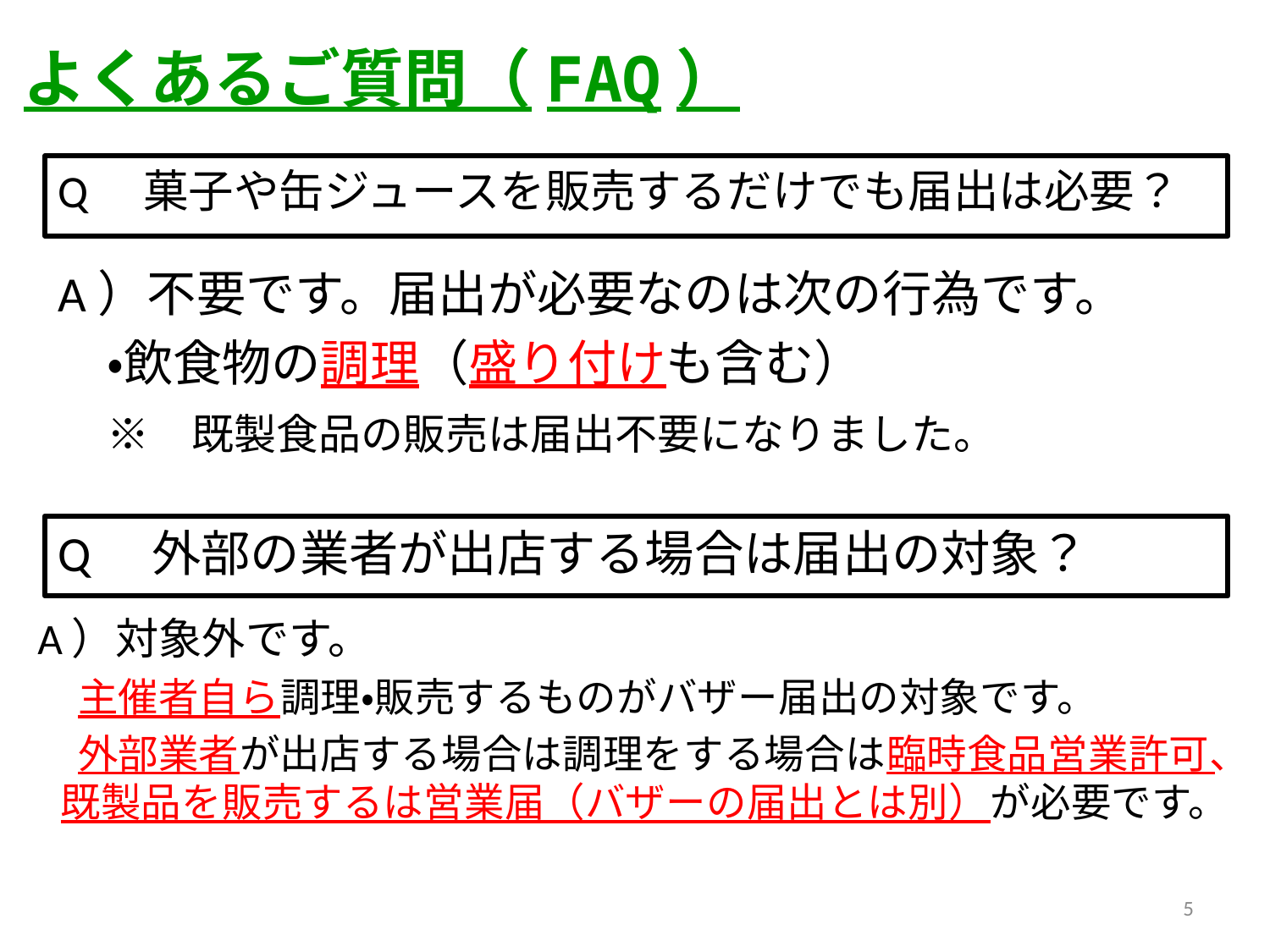

# よくあるご質問（FAQ）
Q　菓子や缶ジュースを販売するだけでも届出は必要？
A）不要です。届出が必要なのは次の行為です。
　・飲食物の調理（盛り付けも含む）
　※　既製食品の販売は届出不要になりました。

Q　外部の業者が出店する場合は届出の対象？
A）対象外です。
　主催者自ら調理・販売するものがバザー届出の対象です。
　外部業者が出店する場合は調理をする場合は臨時食品営業許可、既製品を販売するは営業届（バザーの届出とは別）が必要です。

5